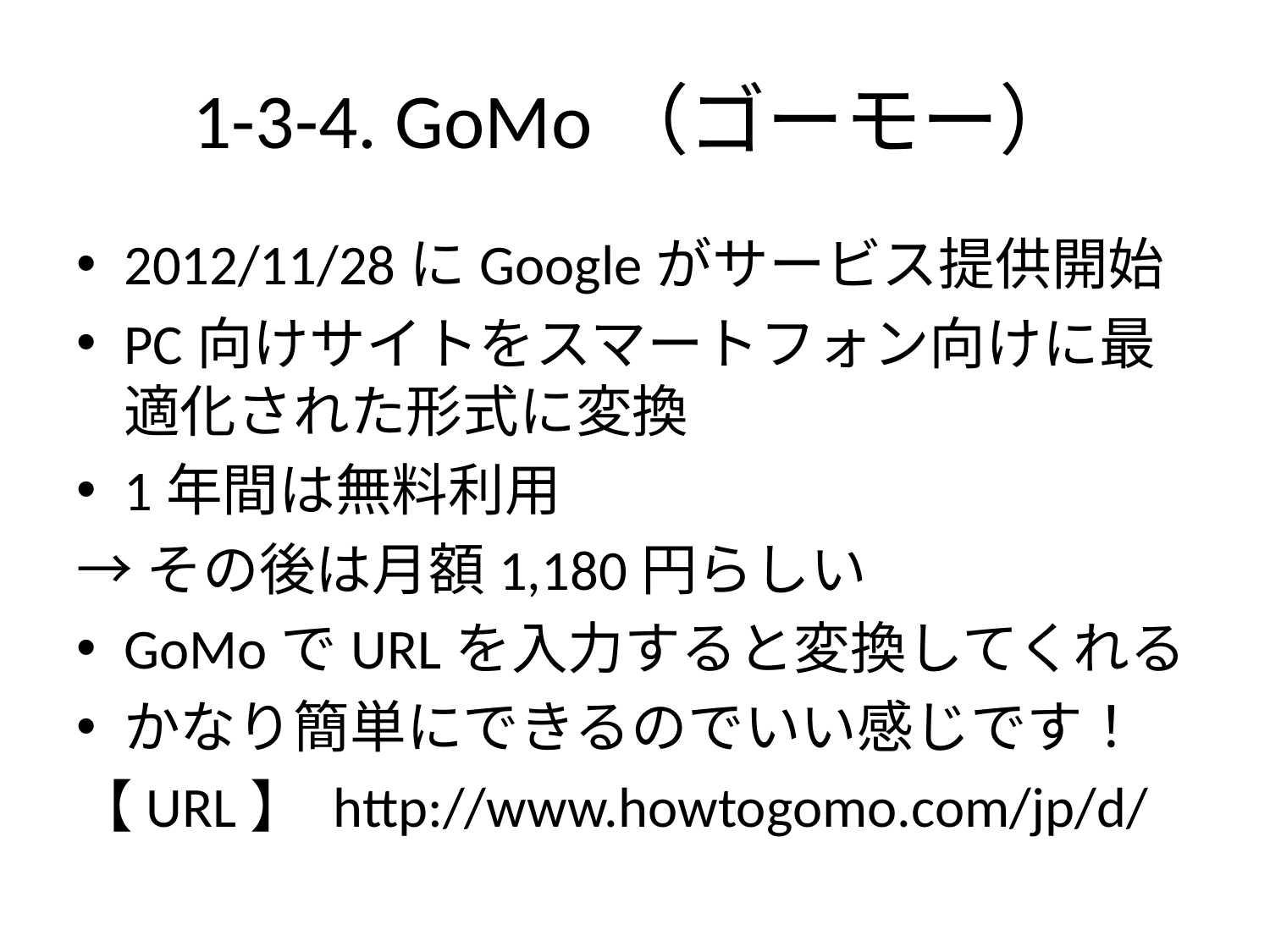

# 1-3-4. GoMo（ゴーモー）
2012/11/28にGoogleがサービス提供開始
PC向けサイトをスマートフォン向けに最適化された形式に変換
1年間は無料利用
→その後は月額1,180円らしい
GoMoでURLを入力すると変換してくれる
かなり簡単にできるのでいい感じです！
【URL】 http://www.howtogomo.com/jp/d/